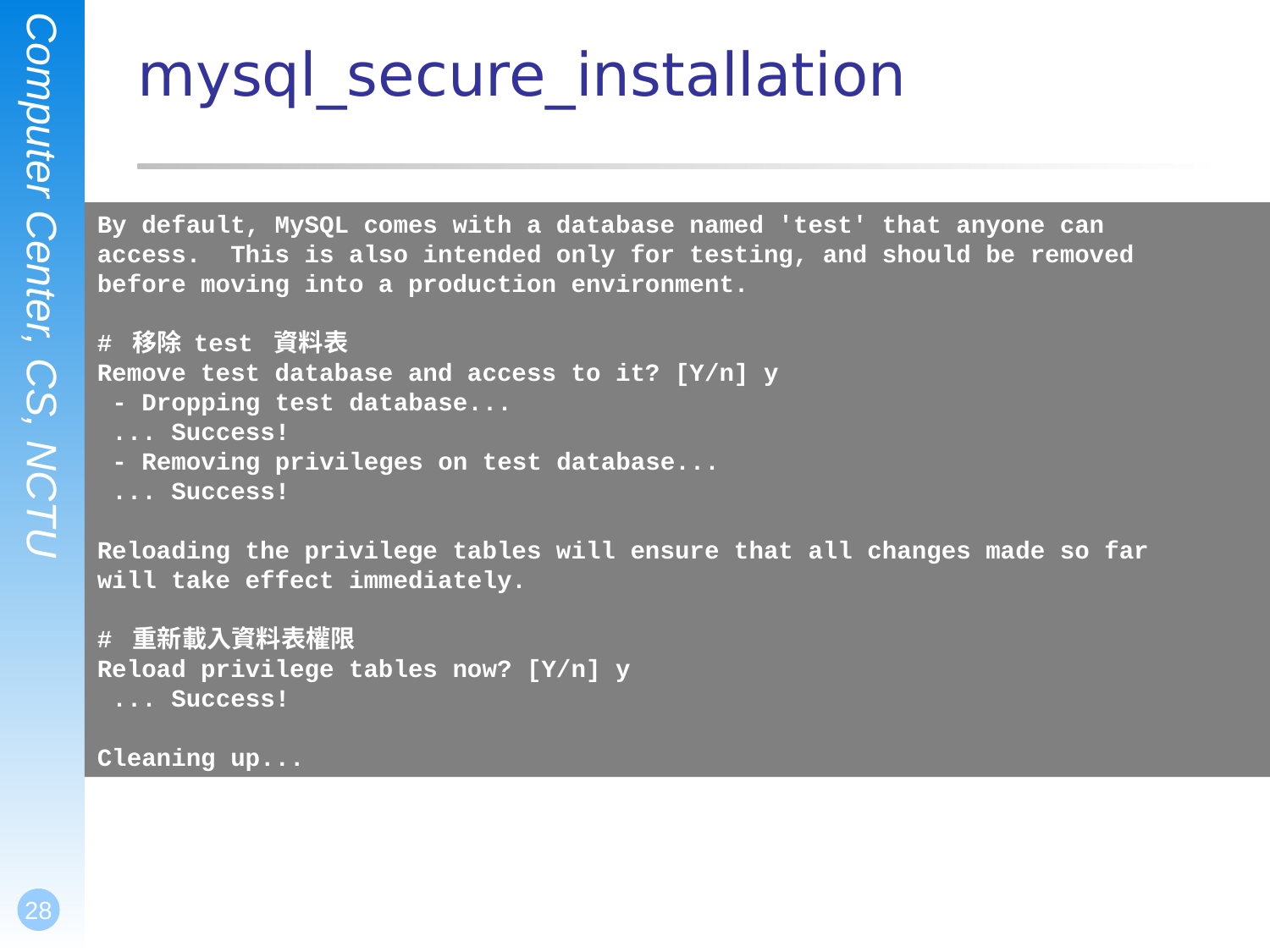

# mysql_secure_installation

By default, MySQL comes with a database named 'test' that anyone can
access.  This is also intended only for testing, and should be removed
before moving into a production environment.

# 移除 test 資料表
Remove test database and access to it? [Y/n] y
 - Dropping test database...
 ... Success!
 - Removing privileges on test database...
 ... Success!

Reloading the privilege tables will ensure that all changes made so far
will take effect immediately.

# 重新載入資料表權限
Reload privilege tables now? [Y/n] y
 ... Success!

Cleaning up...